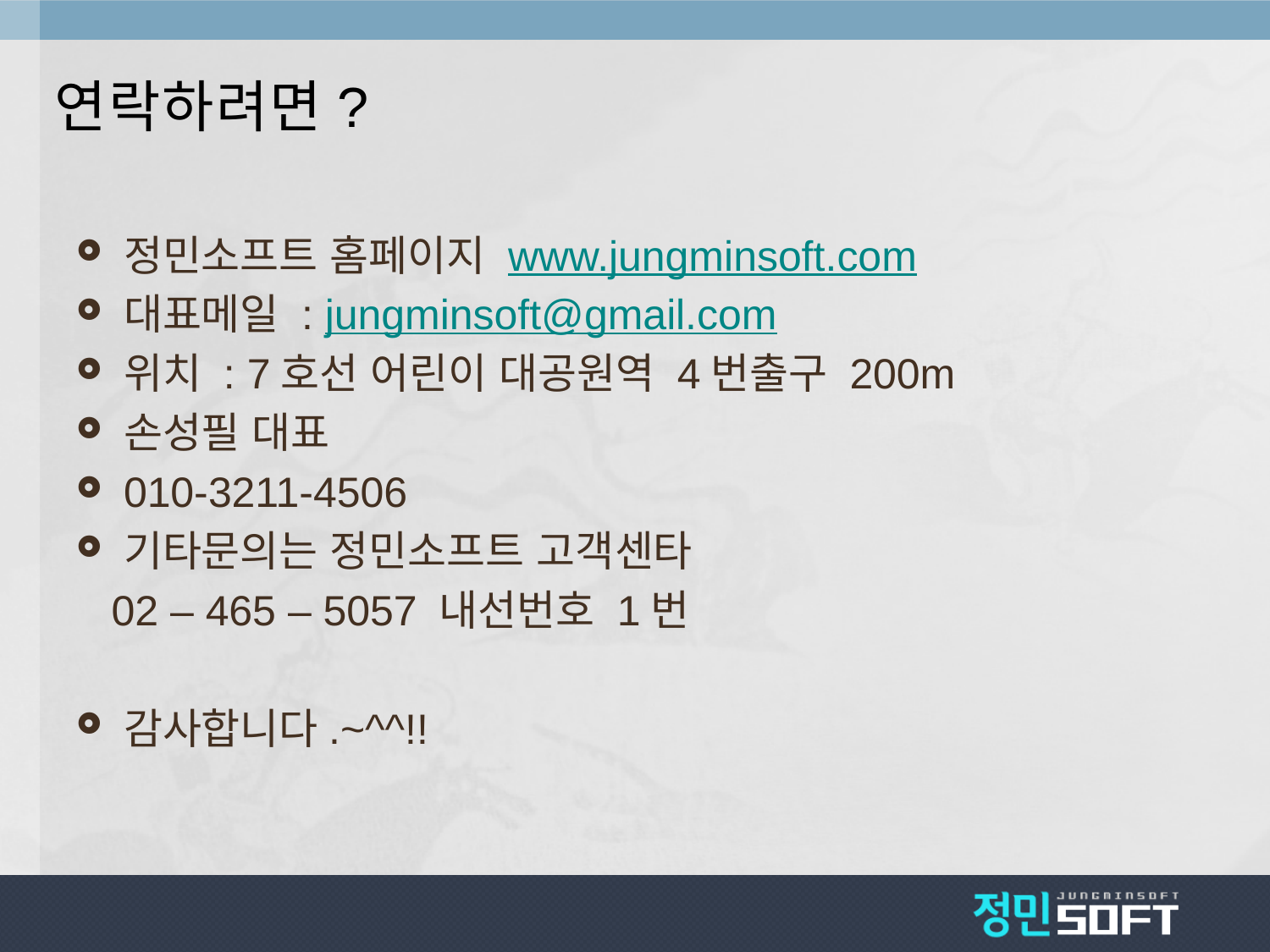

# 연락하려면?
정민소프트 홈페이지 www.jungminsoft.com
대표메일 : jungminsoft@gmail.com
위치 : 7호선 어린이 대공원역 4번출구 200m
손성필 대표
010-3211-4506
기타문의는 정민소프트 고객센타
   02 – 465 – 5057 내선번호 1번

감사합니다.~^^!!